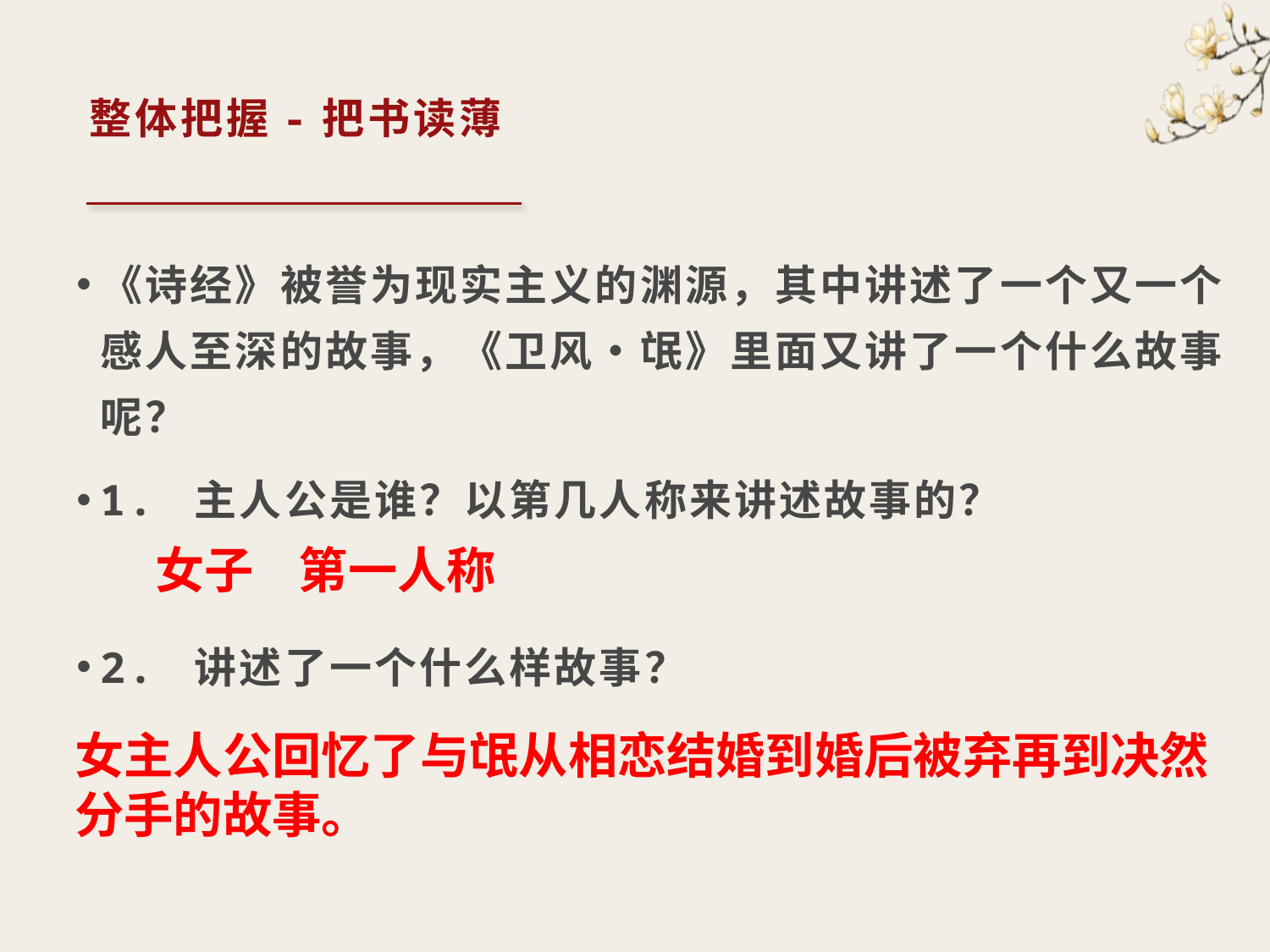

# 整体把握-把书读薄
《诗经》被誉为现实主义的渊源，其中讲述了一个又一个感人至深的故事，《卫风•氓》里面又讲了一个什么故事呢？
1. 主人公是谁？以第几人称来讲述故事的？

2. 讲述了一个什么样故事？
 女子    第一人称
女主人公回忆了与氓从相恋结婚到婚后被弃再到决然分手的故事。